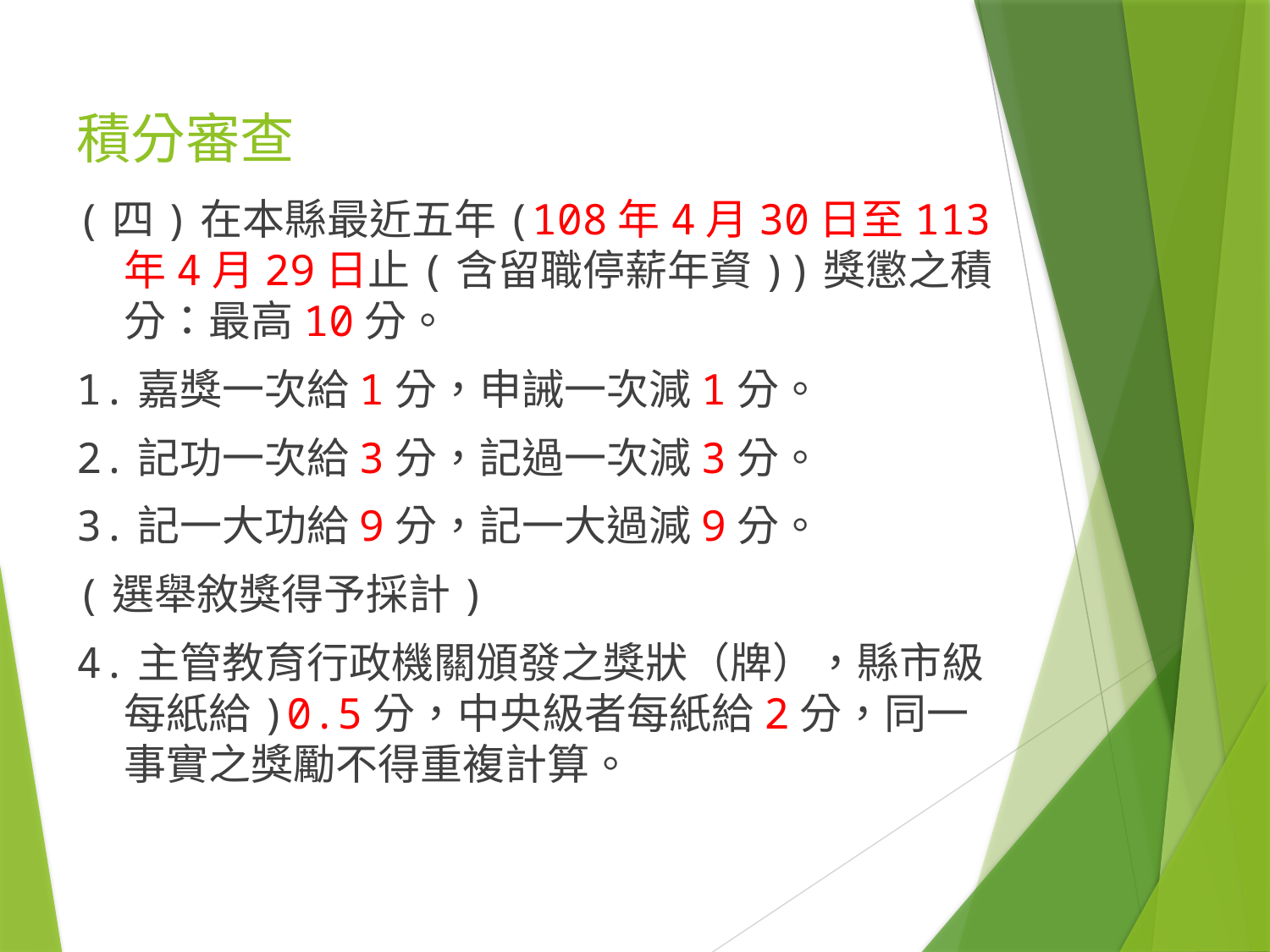

# 積分審查
(四)在本縣最近五年(108年4月30日至113年4月29日止(含留職停薪年資))獎懲之積分：最高10分。
1.嘉獎一次給1分，申誡一次減1分。
2.記功一次給3分，記過一次減3分。
3.記一大功給9分，記一大過減9分。
(選舉敘獎得予採計)
4.主管教育行政機關頒發之獎狀（牌），縣市級每紙給)0.5分，中央級者每紙給2分，同一事實之獎勵不得重複計算。